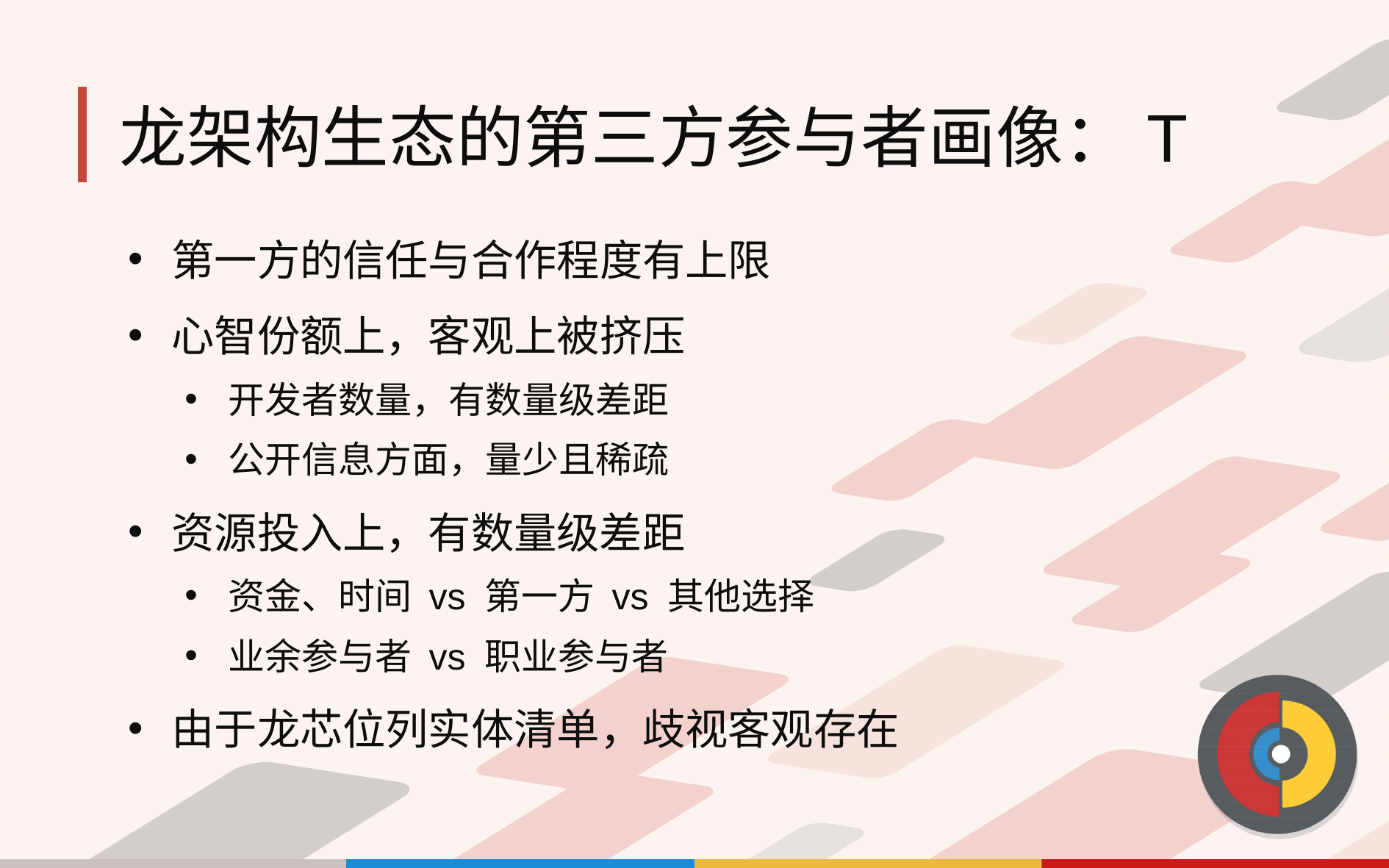

# 龙架构生态的第三方参与者画像：T
第一方的信任与合作程度有上限
心智份额上，客观上被挤压
开发者数量，有数量级差距
公开信息方面，量少且稀疏
资源投入上，有数量级差距
资金、时间 vs 第一方 vs 其他选择
业余参与者 vs 职业参与者
由于龙芯位列实体清单，歧视客观存在